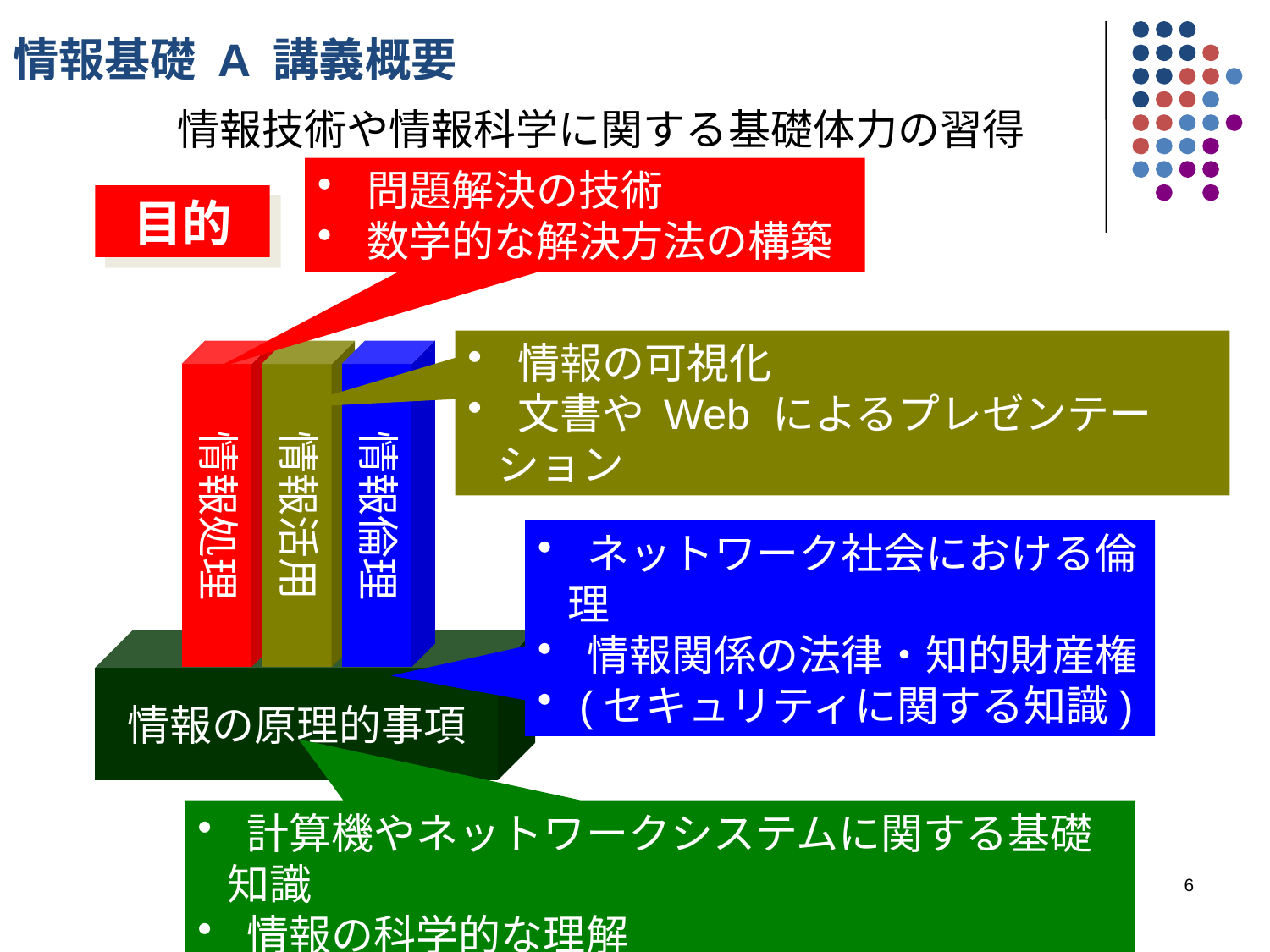

情報基礎 A 講義概要
情報技術や情報科学に関する基礎体力の習得
 問題解決の技術
 数学的な解決方法の構築
目的
 情報の可視化
 文書や Web によるプレゼンテーション
情報処理
情報活用
情報倫理
 ネットワーク社会における倫理
 情報関係の法律・知的財産権
 (セキュリティに関する知識)
情報の原理的事項
 計算機やネットワークシステムに関する基礎知識
 情報の科学的な理解
6
6